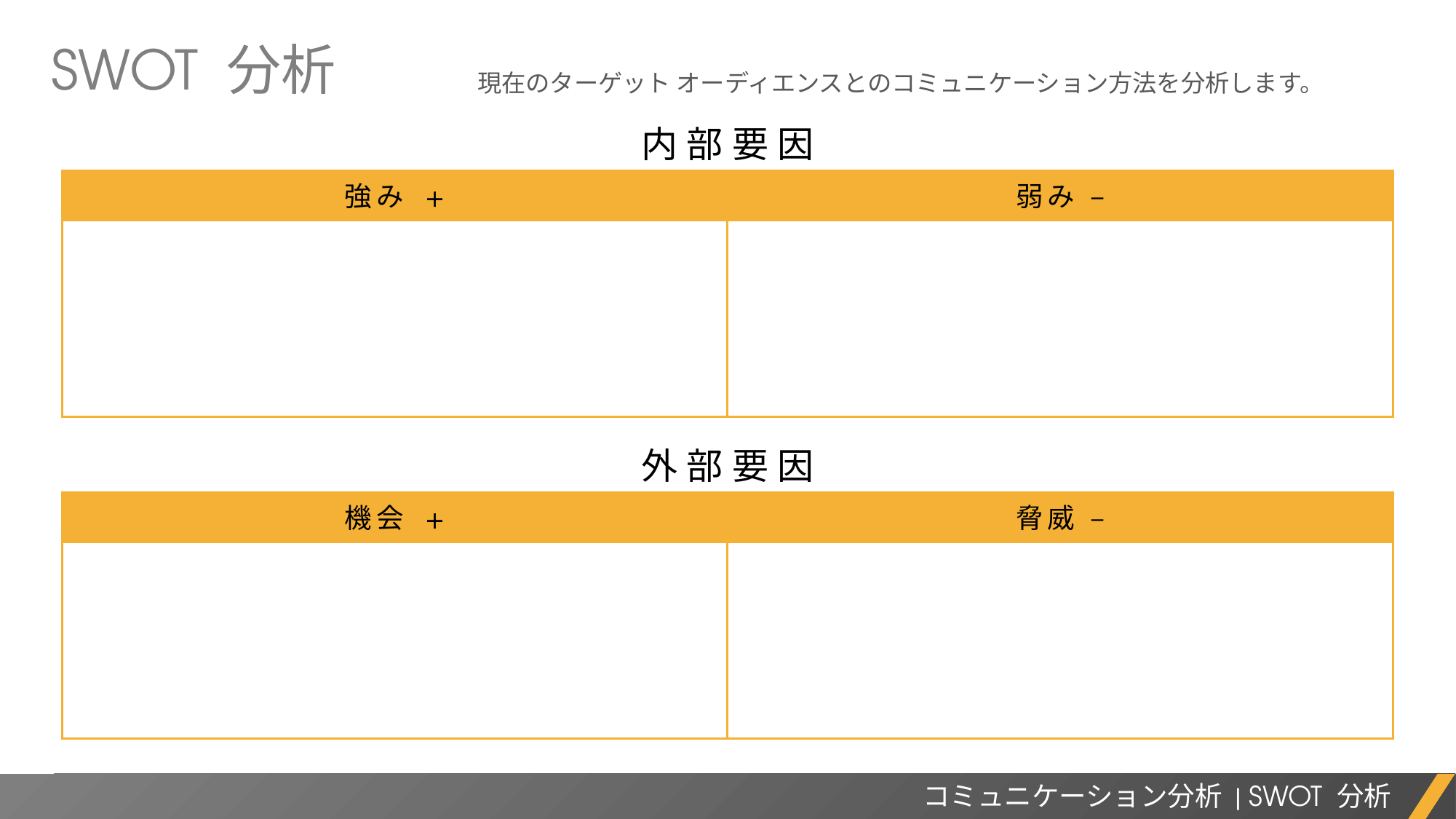

SWOT 分析
現在のターゲット オーディエンスとのコミュニケーション方法を分析します。
内部要因
強み +
弱み –

外部要因
機会 +
脅威 –

プロジェクト レポート
コミュニケーション分析 | SWOT 分析